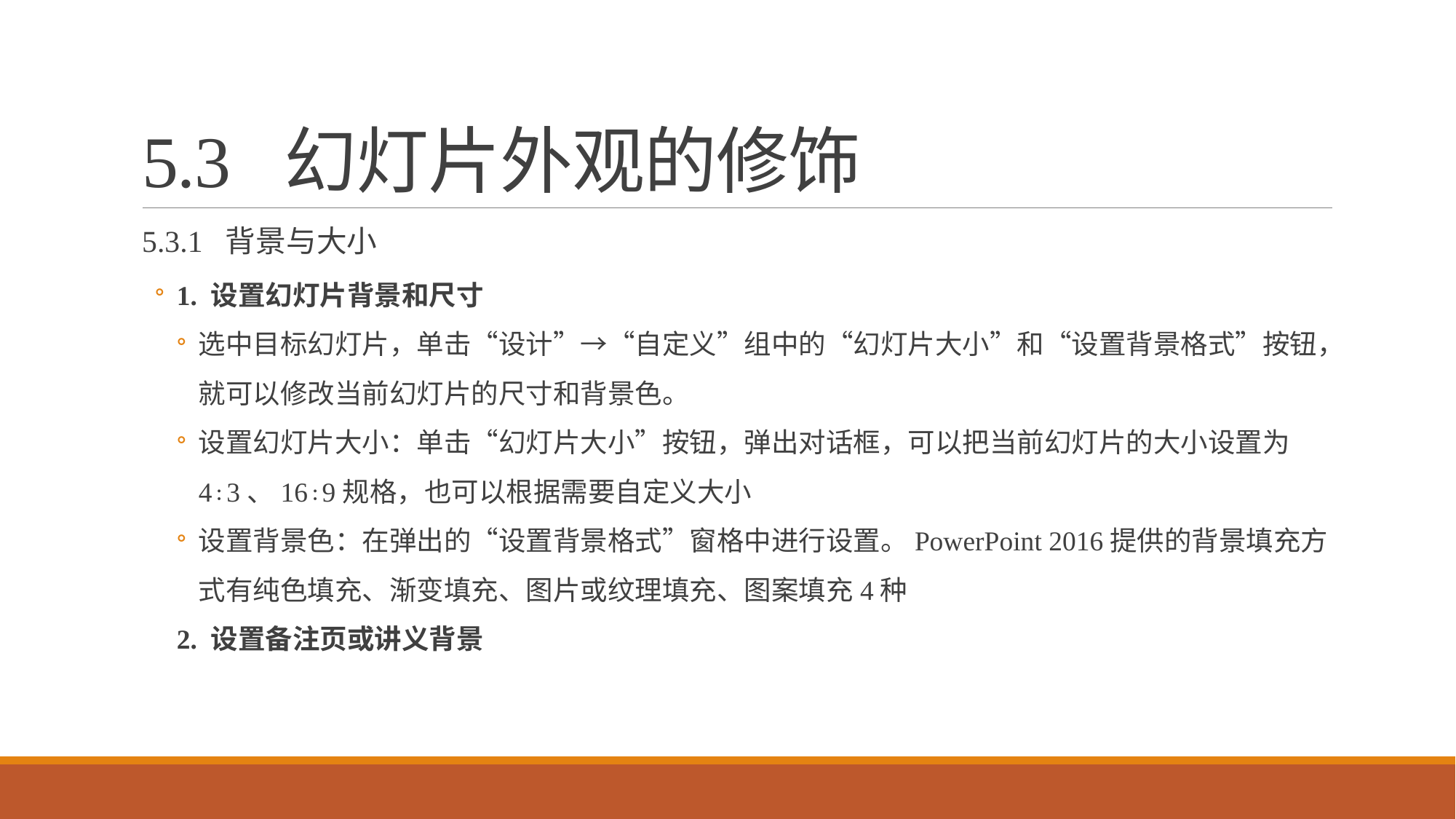

# 5.3  幻灯片外观的修饰
5.3.1  背景与大小
1. 设置幻灯片背景和尺寸
选中目标幻灯片，单击“设计”→“自定义”组中的“幻灯片大小”和“设置背景格式”按钮，就可以修改当前幻灯片的尺寸和背景色。
设置幻灯片大小：单击“幻灯片大小”按钮，弹出对话框，可以把当前幻灯片的大小设置为4∶3、16∶9规格，也可以根据需要自定义大小
设置背景色：在弹出的“设置背景格式”窗格中进行设置。PowerPoint 2016提供的背景填充方式有纯色填充、渐变填充、图片或纹理填充、图案填充4种
2. 设置备注页或讲义背景